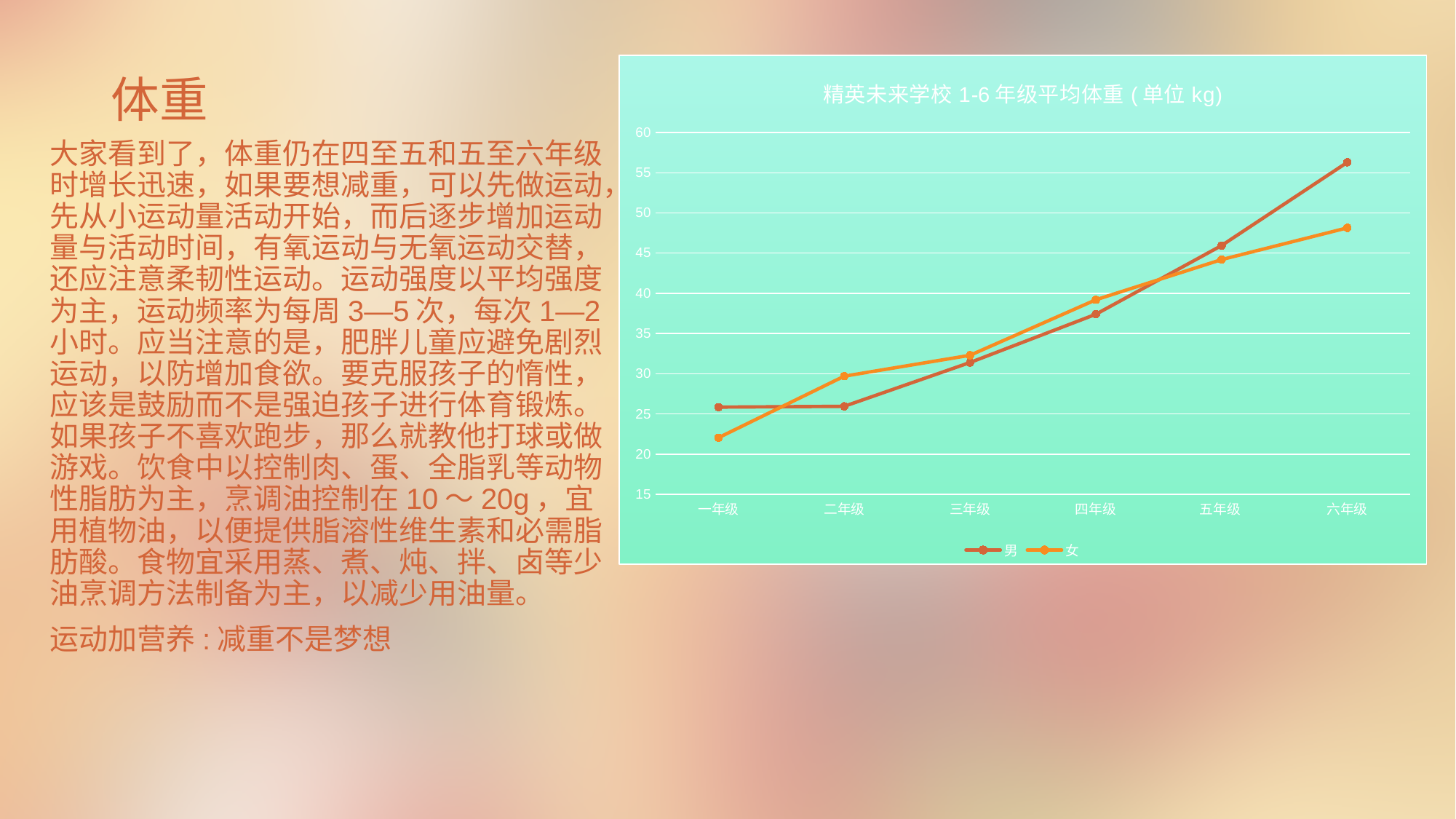

# 体重

### Chart: 精英未来学校1-6年级平均体重(单位kg)

| Category | 男 | 女 |
|---|---|---|
| 一年级 | 25.85 | 22.05 |
| 二年级 | 25.95 | 29.7 |
| 三年级 | 31.4 | 32.3 |
| 四年级 | 37.4 | 39.2 |
| 五年级  | 45.95 | 44.2 |
| 六年级 | 56.3 | 48.15 |
大家看到了，体重仍在四至五和五至六年级时增长迅速，如果要想减重，可以先做运动，先从小运动量活动开始，而后逐步增加运动量与活动时间，有氧运动与无氧运动交替，还应注意柔韧性运动。运动强度以平均强度为主，运动频率为每周3—5次，每次1—2小时。应当注意的是，肥胖儿童应避免剧烈运动，以防增加食欲。要克服孩子的惰性，应该是鼓励而不是强迫孩子进行体育锻炼。如果孩子不喜欢跑步，那么就教他打球或做游戏。饮食中以控制肉、蛋、全脂乳等动物性脂肪为主，烹调油控制在10～20g，宜用植物油，以便提供脂溶性维生素和必需脂肪酸。食物宜采用蒸、煮、炖、拌、卤等少油烹调方法制备为主，以减少用油量。
运动加营养:减重不是梦想